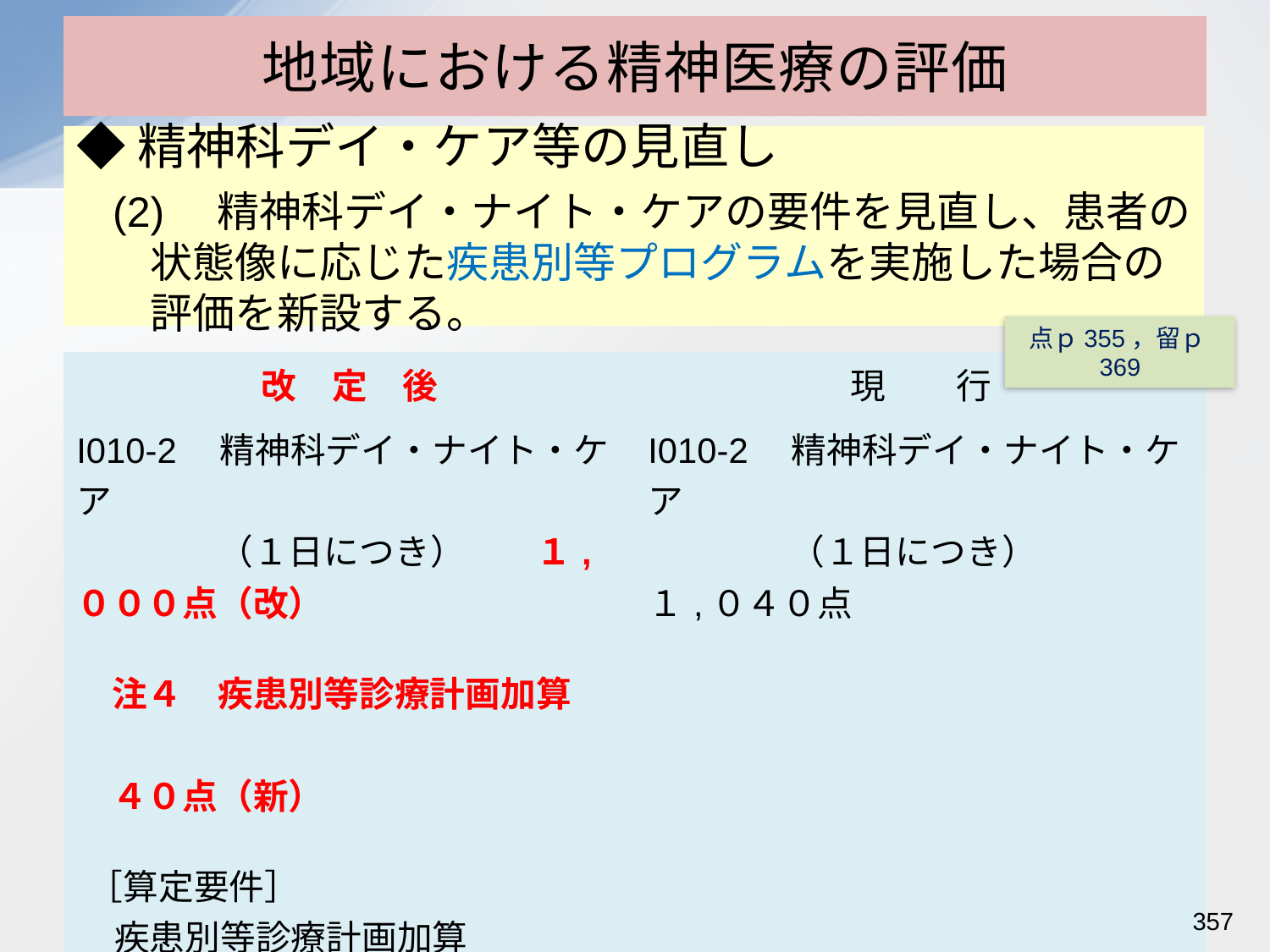

# 地域における精神医療の評価
◆精神科デイ・ケア等の見直し
(2)　精神科デイ・ナイト・ケアの要件を見直し、患者の状態像に応じた疾患別等プログラムを実施した場合の評価を新設する。
点ｐ355，留ｐ369
| 改　定　後 | 現　　行 |
| --- | --- |
| I010-2　精神科デイ・ナイト・ケア 　　　　（１日につき）　　１,０００点（改） 　注４　疾患別等診療計画加算 　　　　　　　　　　　　　　　　４０点（新） ［算定要件］ 疾患別等診療計画加算 精神科デイ・ナイト・ケアを実施する際に疾患ごとの診療計画を作成している場合に算定する。 | I010-2　精神科デイ・ナイト・ケア 　　　　（１日につき）　　　　１,０４０点 |
357